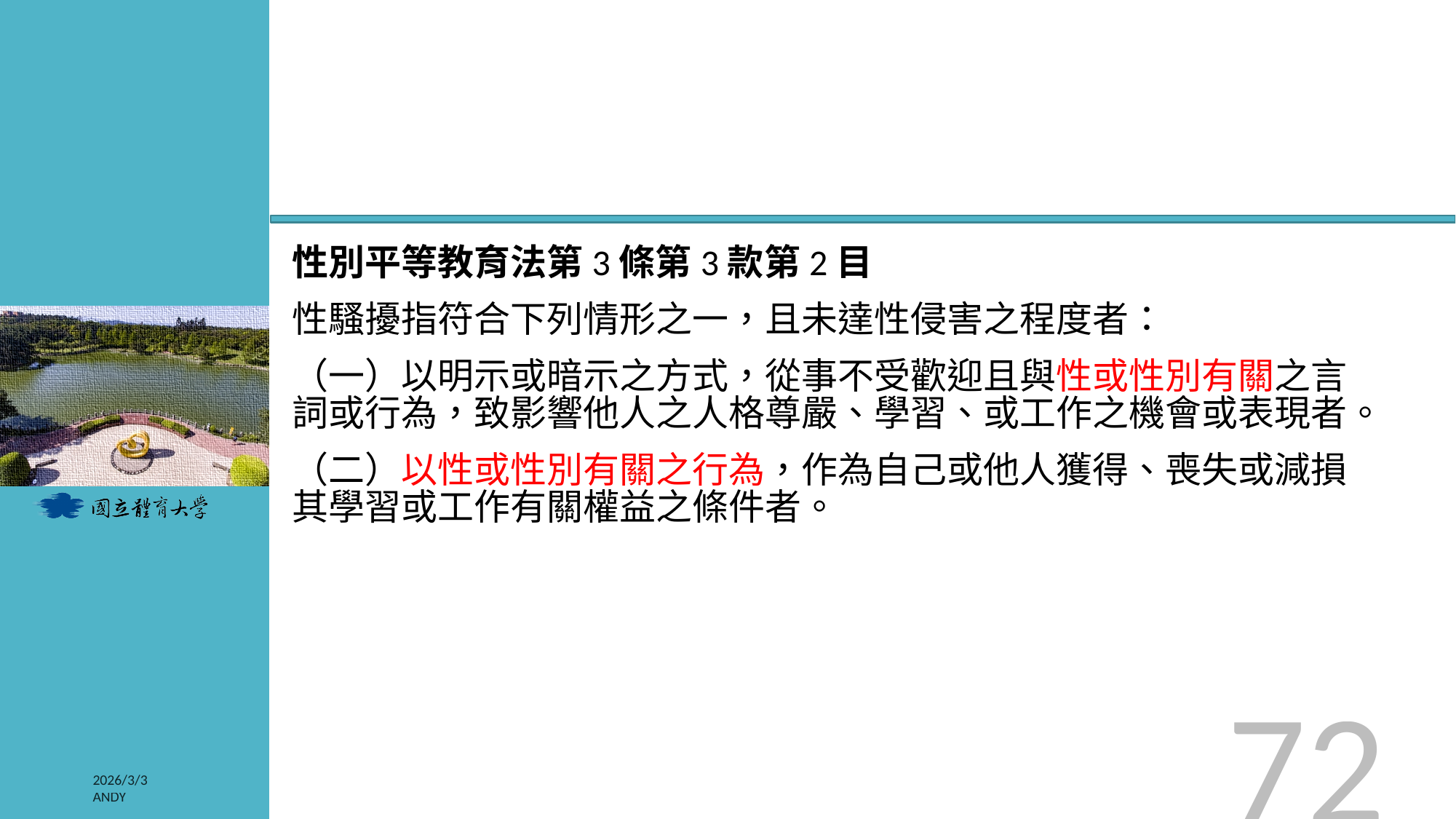

#
性別平等教育法第3條第3款第2目
性騷擾指符合下列情形之一，且未達性侵害之程度者：
（一）以明示或暗示之方式，從事不受歡迎且與性或性別有關之言詞或行為，致影響他人之人格尊嚴、學習、或工作之機會或表現者。
（二）以性或性別有關之行為，作為自己或他人獲得、喪失或減損其學習或工作有關權益之條件者。

72
2026/3/3
Andy